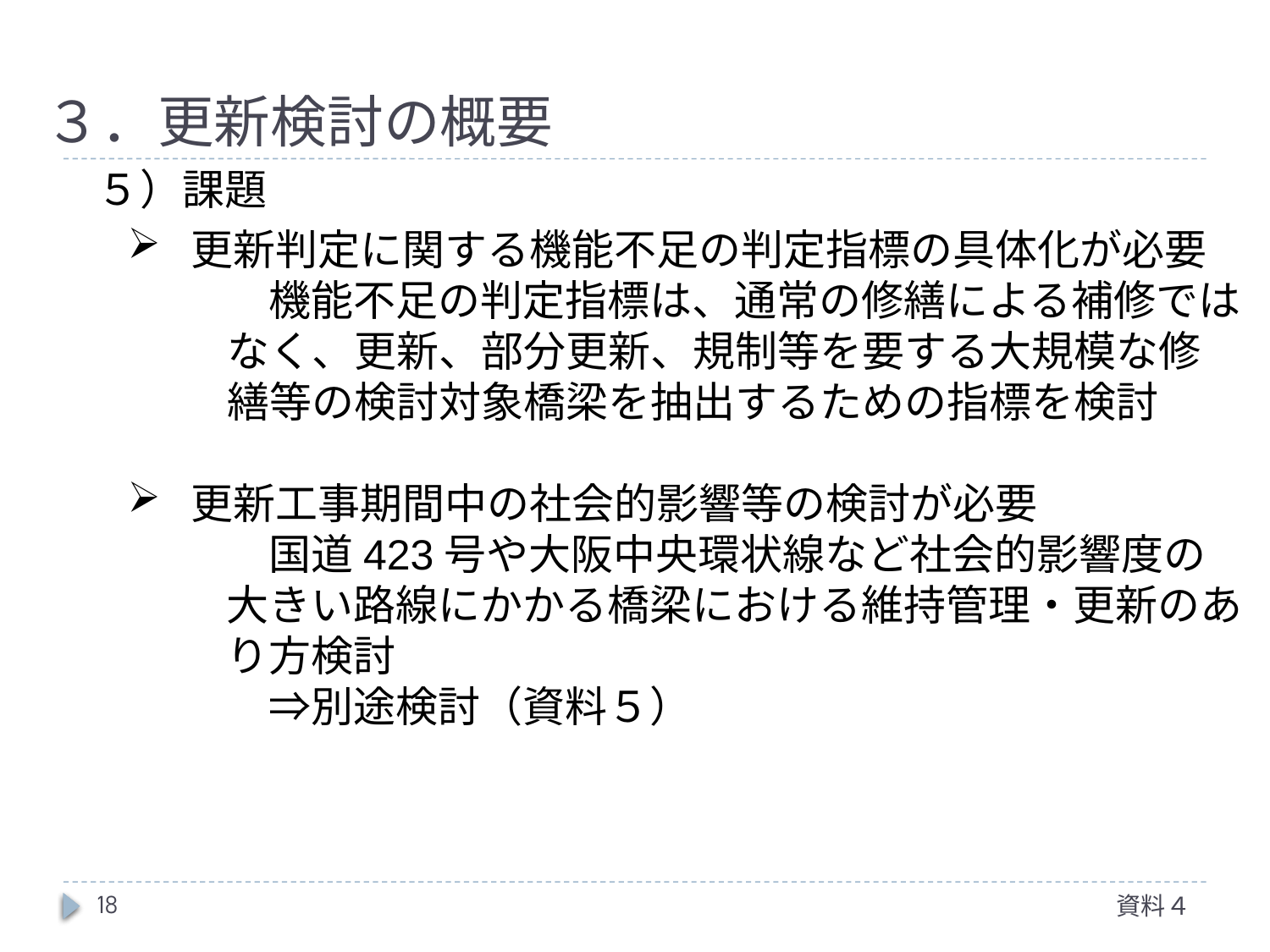

# ３．更新検討の概要
５）課題
更新判定に関する機能不足の判定指標の具体化が必要
　機能不足の判定指標は、通常の修繕による補修ではなく、更新、部分更新、規制等を要する大規模な修繕等の検討対象橋梁を抽出するための指標を検討

更新工事期間中の社会的影響等の検討が必要
　国道423号や大阪中央環状線など社会的影響度の大きい路線にかかる橋梁における維持管理・更新のあり方検討
　⇒別途検討（資料５）

18
資料４